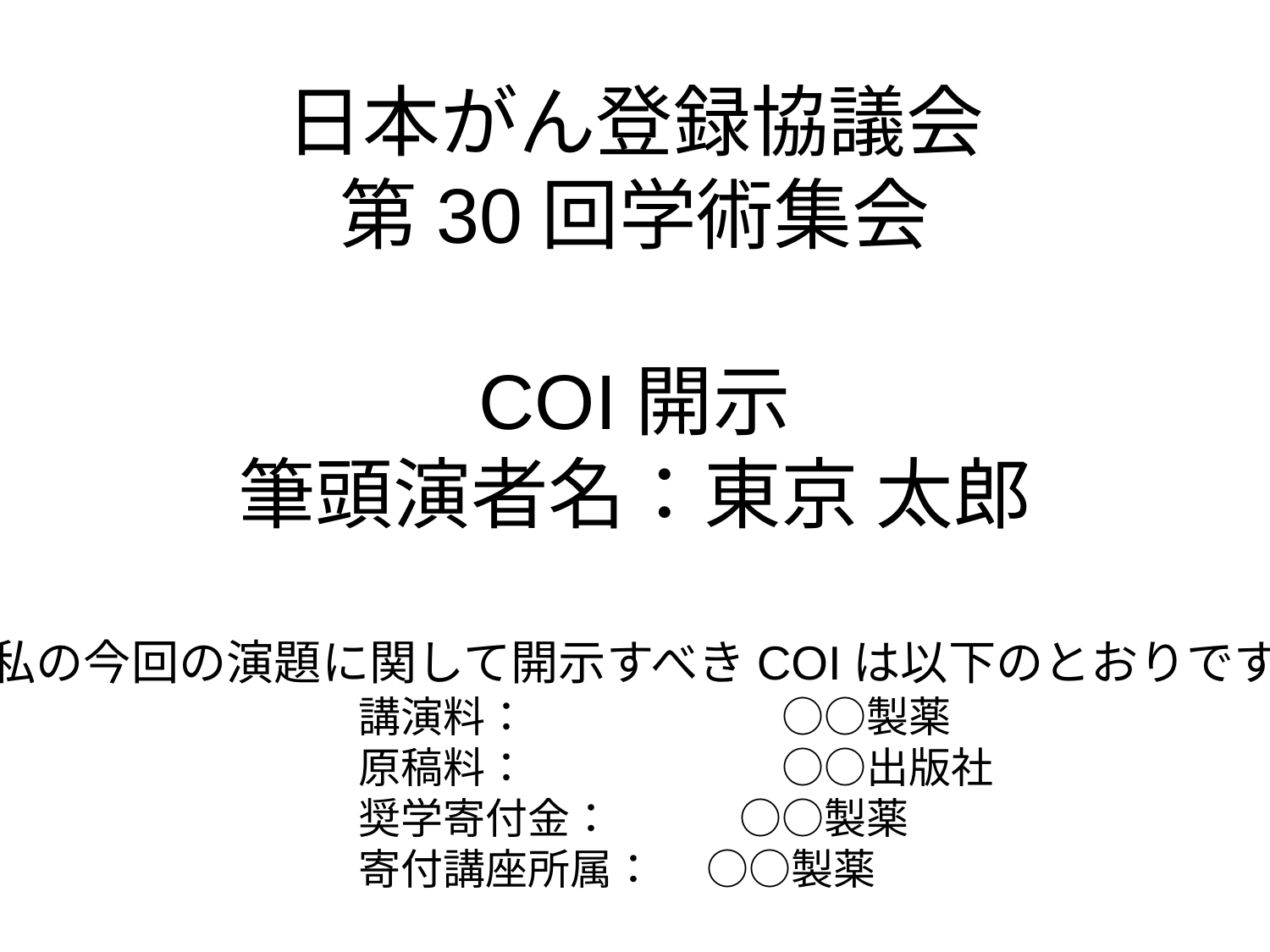

日本がん登録協議会
第30回学術集会

COI開示
筆頭演者名：東京 太郎

私の今回の演題に関して開示すべきCOIは以下のとおりです。
講演料：　　　　　　○○製薬
原稿料：　　　　　　○○出版社
奨学寄付金：　　　○○製薬
寄付講座所属：　 ○○製薬